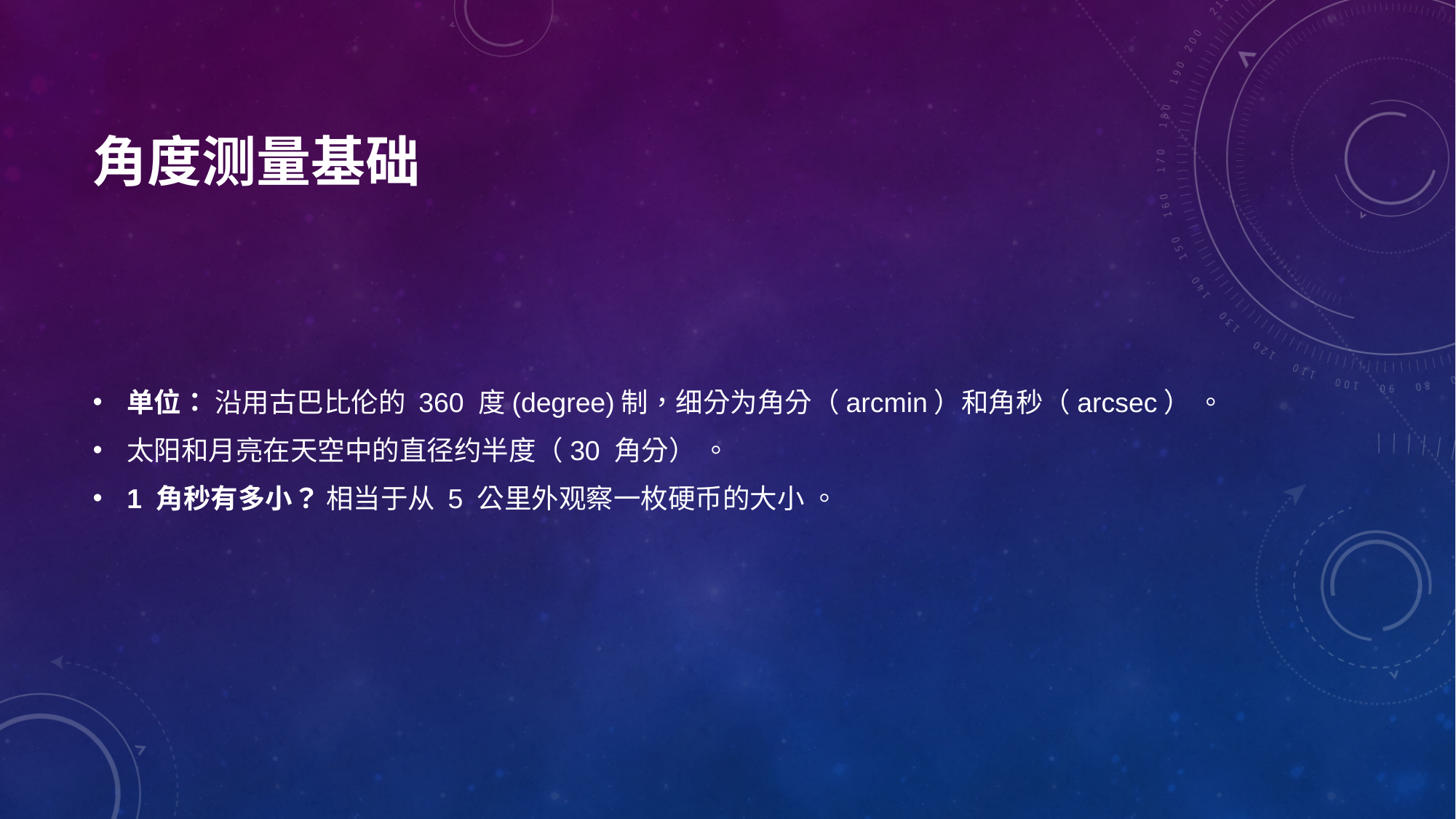

# 角度测量基础
单位： 沿用古巴比伦的 360 度(degree)制，细分为角分（arcmin）和角秒（arcsec） 。
太阳和月亮在天空中的直径约半度（30 角分） 。
1 角秒有多小？ 相当于从 5 公里外观察一枚硬币的大小 。